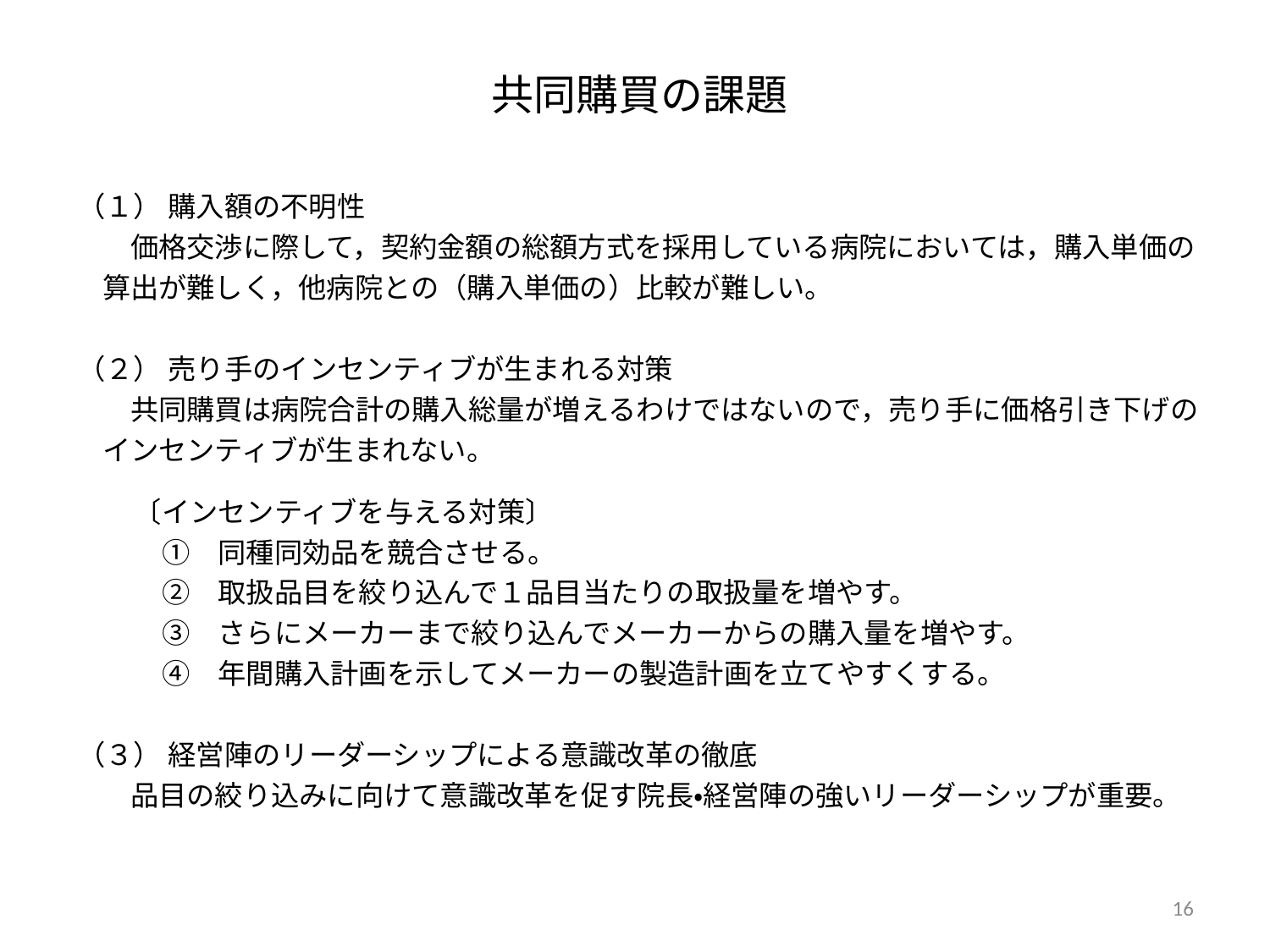

# 共同購買の課題
（１） 購入額の不明性
　価格交渉に際して，契約金額の総額方式を採用している病院においては，購入単価の算出が難しく，他病院との（購入単価の）比較が難しい。

（２） 売り手のインセンティブが生まれる対策
　共同購買は病院合計の購入総量が増えるわけではないので，売り手に価格引き下げのインセンティブが生まれない。

　　〔インセンティブを与える対策〕
　　　①　同種同効品を競合させる。
　　　②　取扱品目を絞り込んで１品目当たりの取扱量を増やす。
　　　③　さらにメーカーまで絞り込んでメーカーからの購入量を増やす。
　　　④　年間購入計画を示してメーカーの製造計画を立てやすくする。

（３） 経営陣のリーダーシップによる意識改革の徹底
　品目の絞り込みに向けて意識改革を促す院長・経営陣の強いリーダーシップが重要。
16